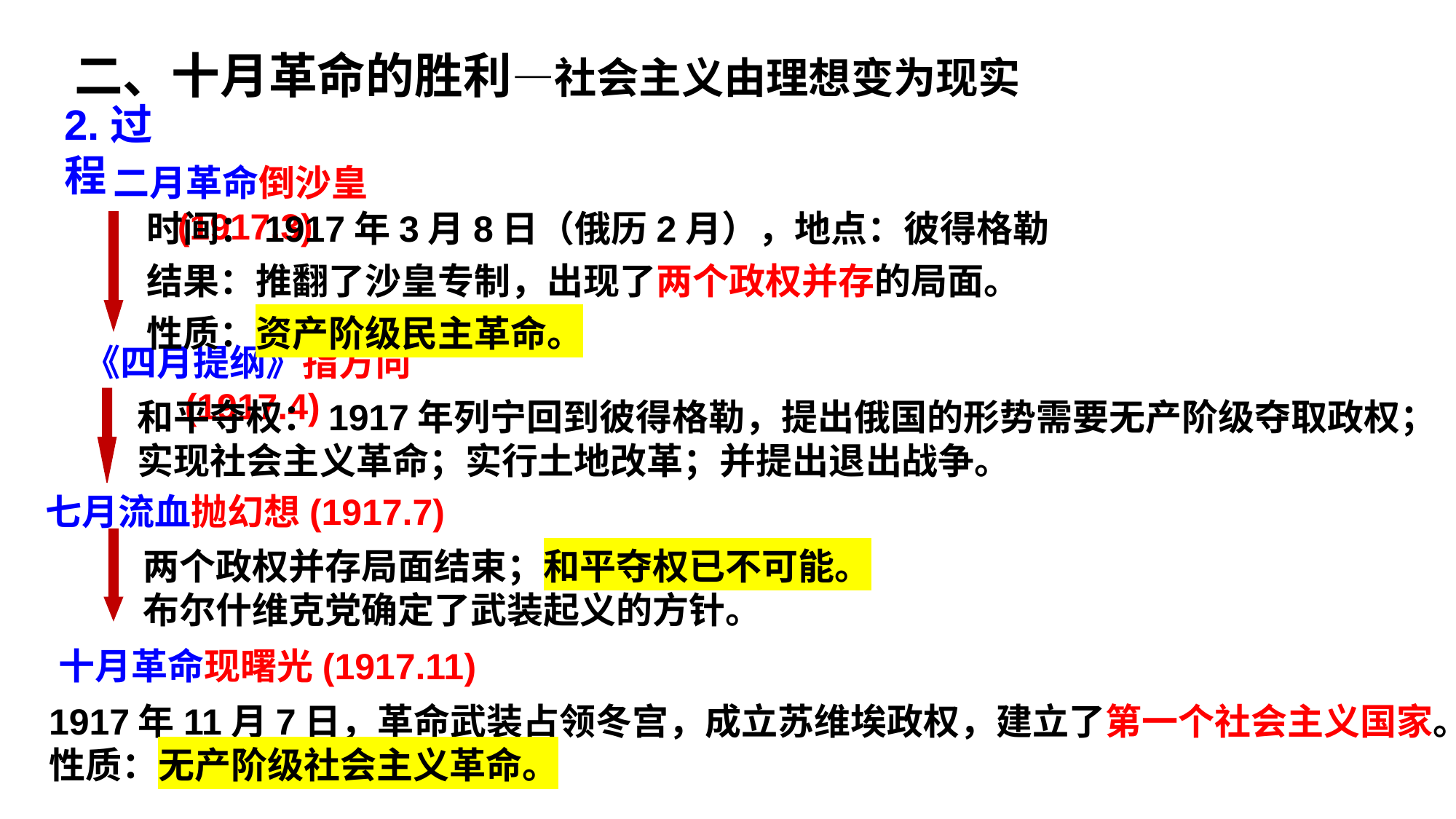

二、十月革命的胜利—社会主义由理想变为现实
2.过程
二月革命倒沙皇(1917.3)
时间：1917年3月8日（俄历2月），地点：彼得格勒
结果：推翻了沙皇专制，出现了两个政权并存的局面。
性质：资产阶级民主革命。

《四月提纲》指方向(1917.4)

和平夺权：1917年列宁回到彼得格勒，提出俄国的形势需要无产阶级夺取政权；
实现社会主义革命；实行土地改革；并提出退出战争。
七月流血抛幻想(1917.7)

两个政权并存局面结束；和平夺权已不可能。
布尔什维克党确定了武装起义的方针。
十月革命现曙光(1917.11)
1917年11月7日，革命武装占领冬宫，成立苏维埃政权，建立了第一个社会主义国家。
性质：无产阶级社会主义革命。